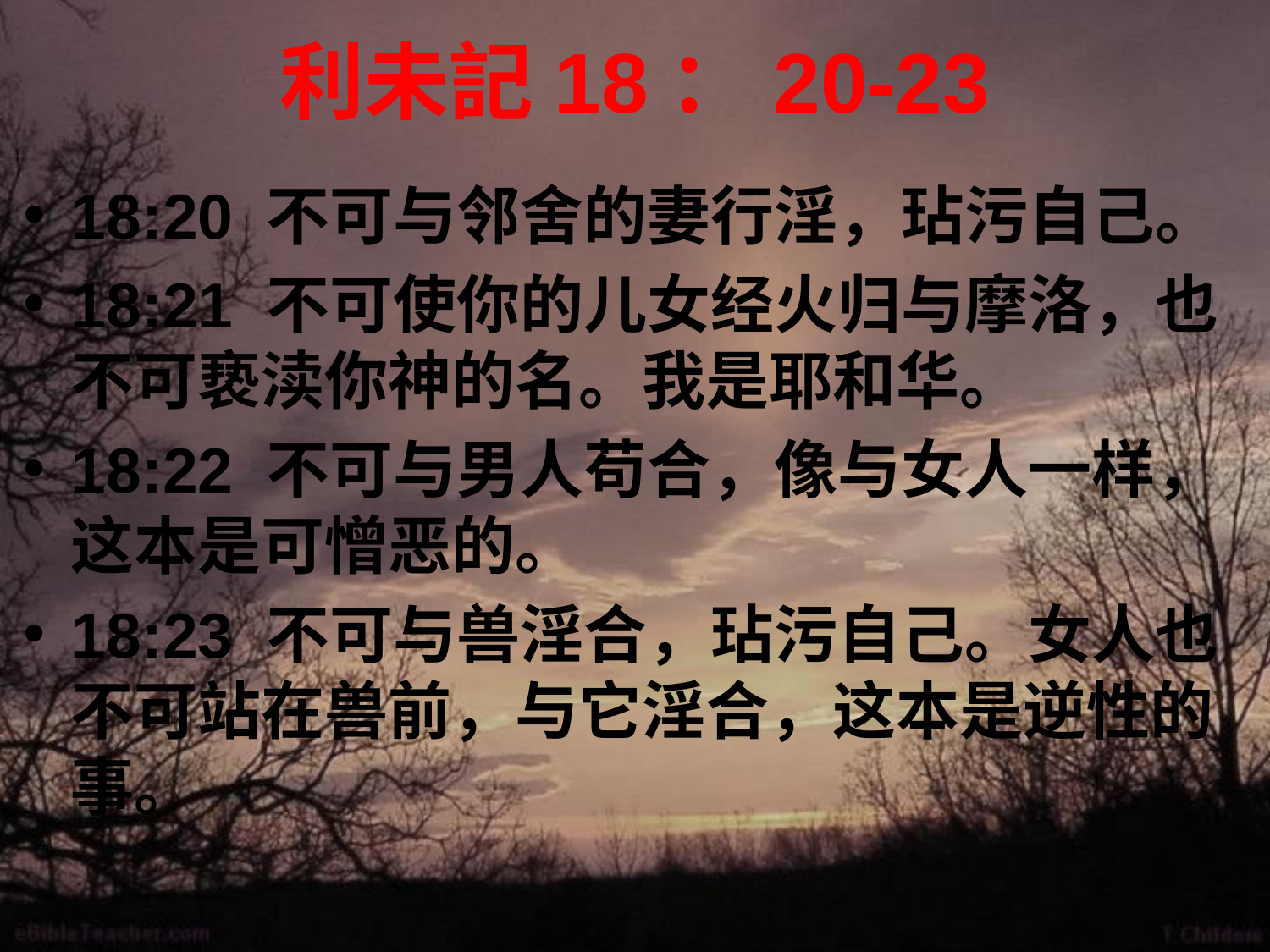

# 利未記18：20-23
18:20 不可与邻舍的妻行淫，玷污自己。
18:21 不可使你的儿女经火归与摩洛，也不可亵渎你神的名。我是耶和华。
18:22 不可与男人苟合，像与女人一样，这本是可憎恶的。
18:23 不可与兽淫合，玷污自己。女人也不可站在兽前，与它淫合，这本是逆性的事。